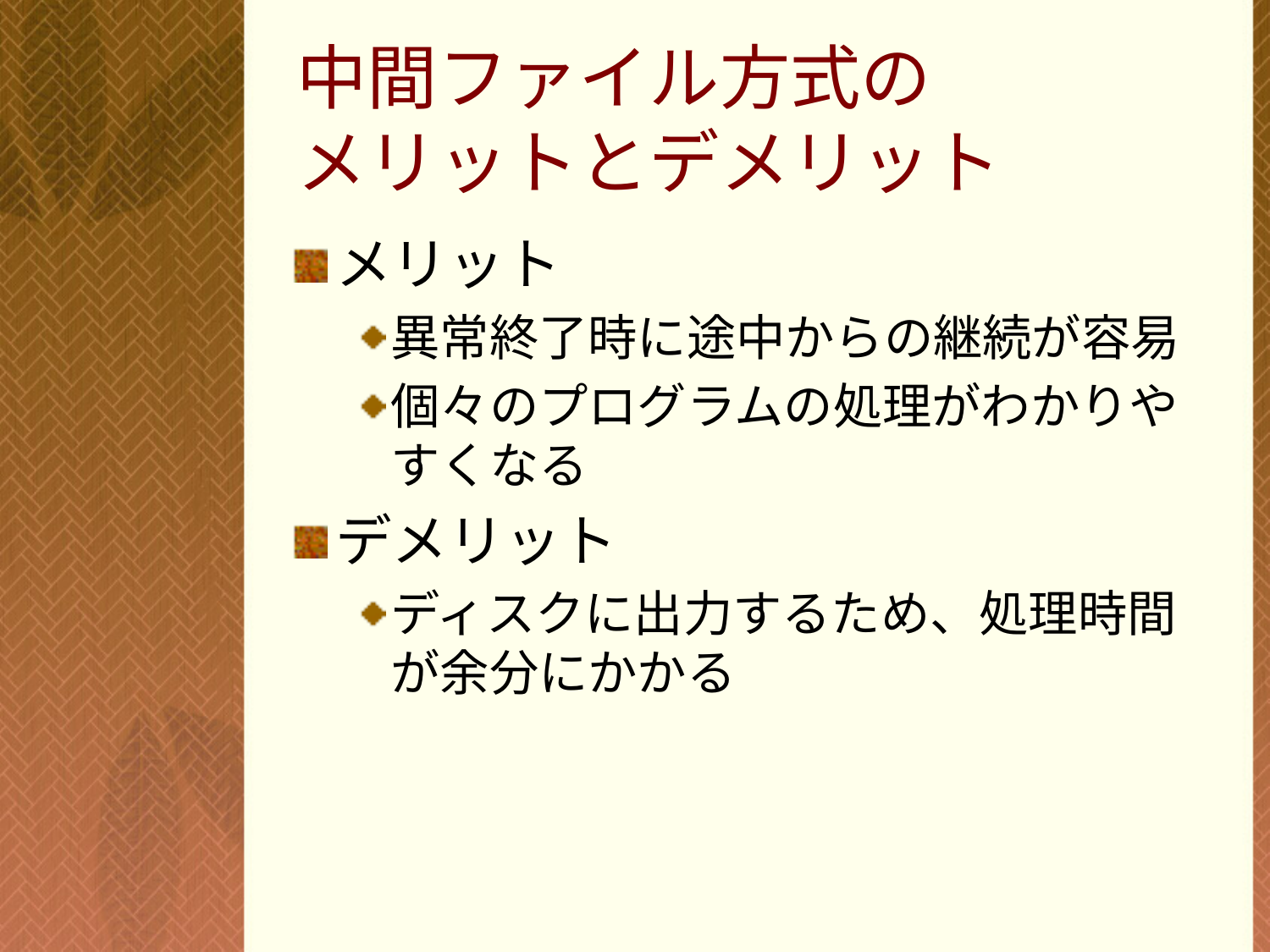

# 中間ファイル方式の メリットとデメリット
メリット
異常終了時に途中からの継続が容易
個々のプログラムの処理がわかりやすくなる
デメリット
ディスクに出力するため、処理時間が余分にかかる